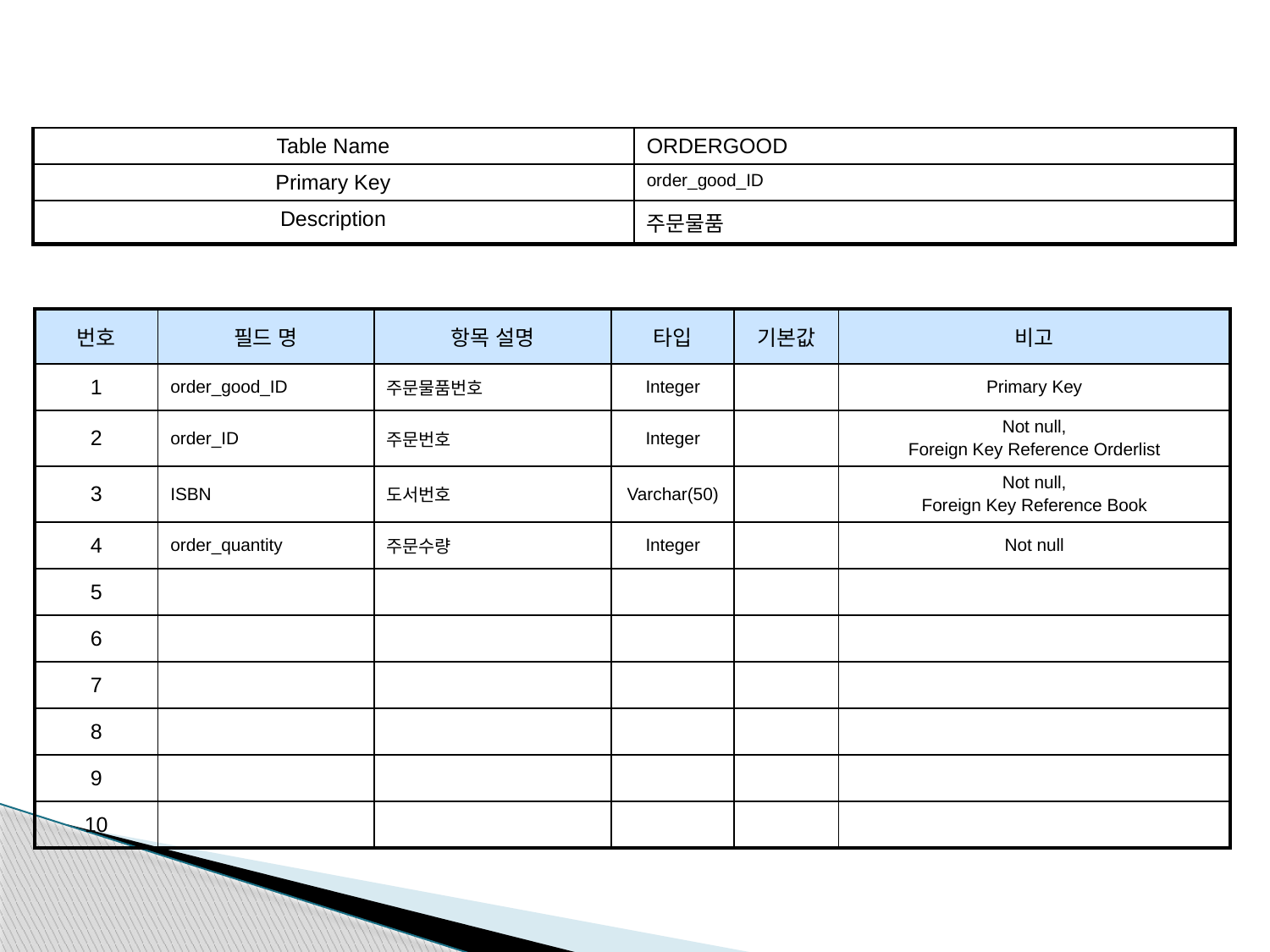

| Table Name | ORDERGOOD |
| --- | --- |
| Primary Key | order\_good\_ID |
| Description | 주문물품 |
| 번호 | 필드 명 | 항목 설명 | 타입 | 기본값 | 비고 |
| --- | --- | --- | --- | --- | --- |
| 1 | order\_good\_ID | 주문물품번호 | Integer |  | Primary Key |
| 2 | order\_ID | 주문번호 | Integer |  | Not null, Foreign Key Reference Orderlist |
| 3 | ISBN | 도서번호 | Varchar(50) |  | Not null, Foreign Key Reference Book |
| 4 | order\_quantity | 주문수량 | Integer |  | Not null |
| 5 |  |  |  |  |  |
| 6 |  |  |  |  |  |
| 7 |  |  |  |  |  |
| 8 |  |  |  |  |  |
| 9 |  |  |  |  |  |
| 10 |  |  |  |  |  |